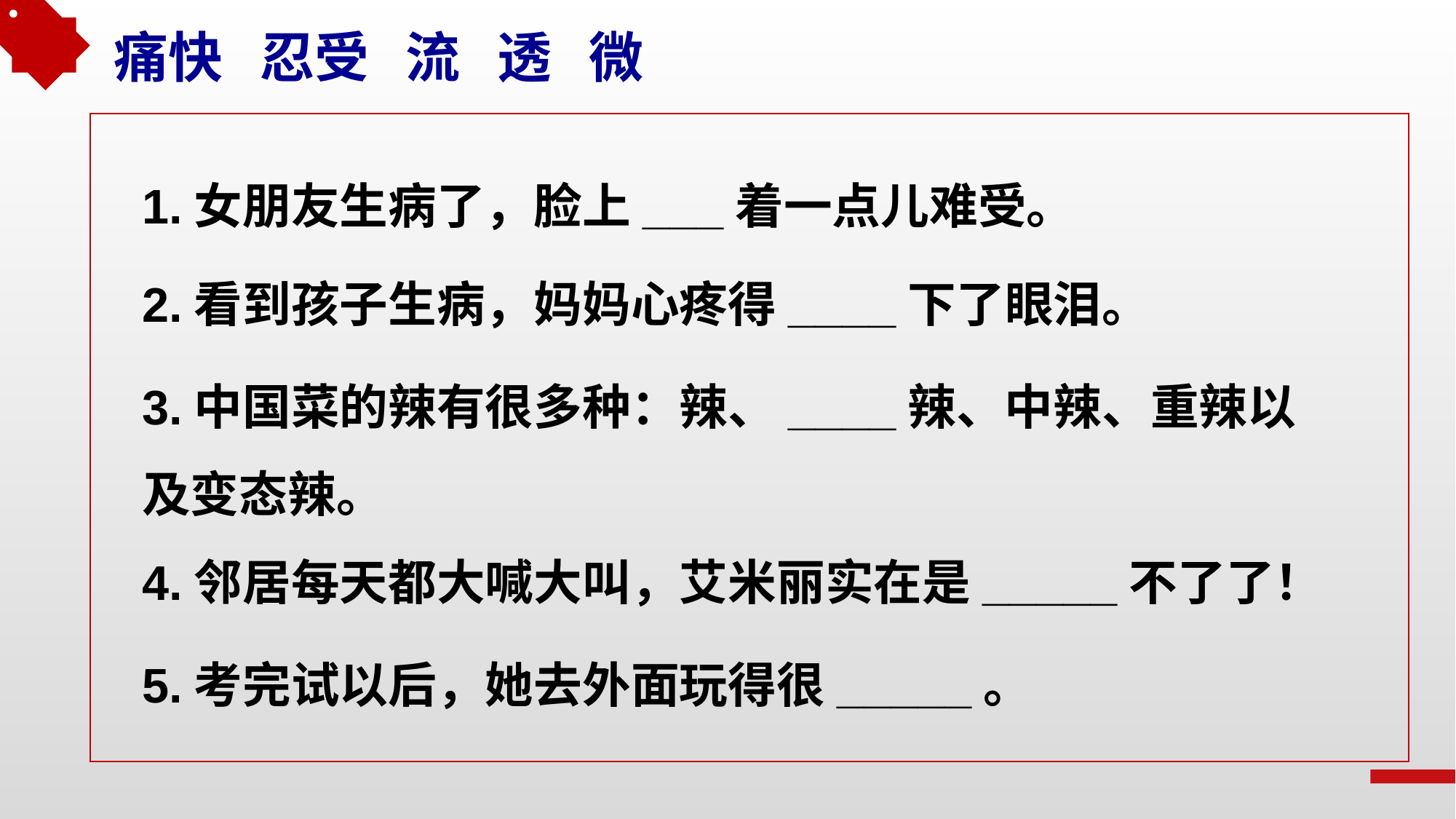

痛快   忍受   流   透   微

1.女朋友生病了，脸上___着一点儿难受。
2.看到孩子生病，妈妈心疼得____下了眼泪。
3.中国菜的辣有很多种：辣、____辣、中辣、重辣以及变态辣。
4.邻居每天都大喊大叫，艾米丽实在是_____不了了！
5.考完试以后，她去外面玩得很_____。